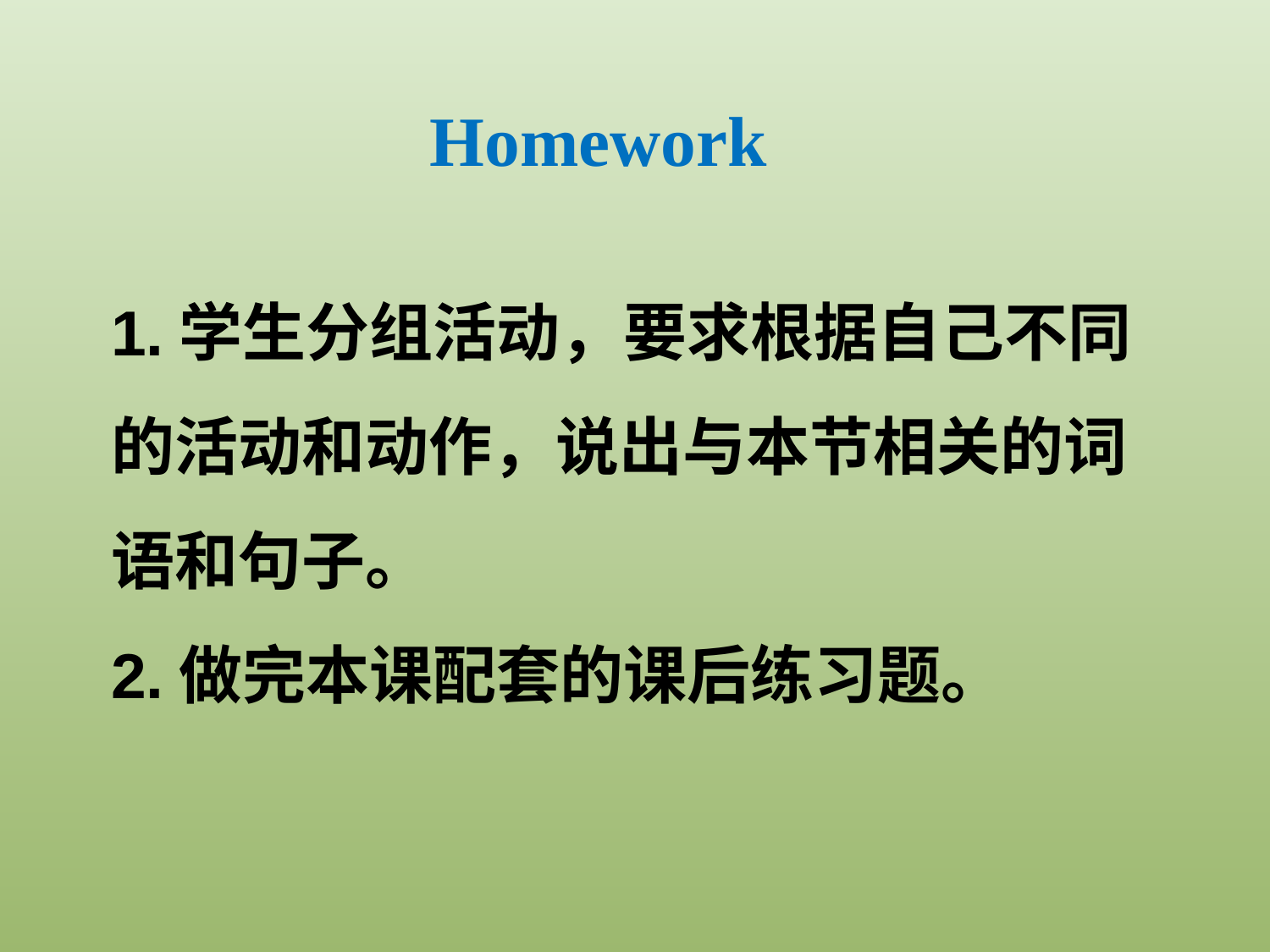

Homework
1.学生分组活动，要求根据自己不同的活动和动作，说出与本节相关的词语和句子。
2.做完本课配套的课后练习题。